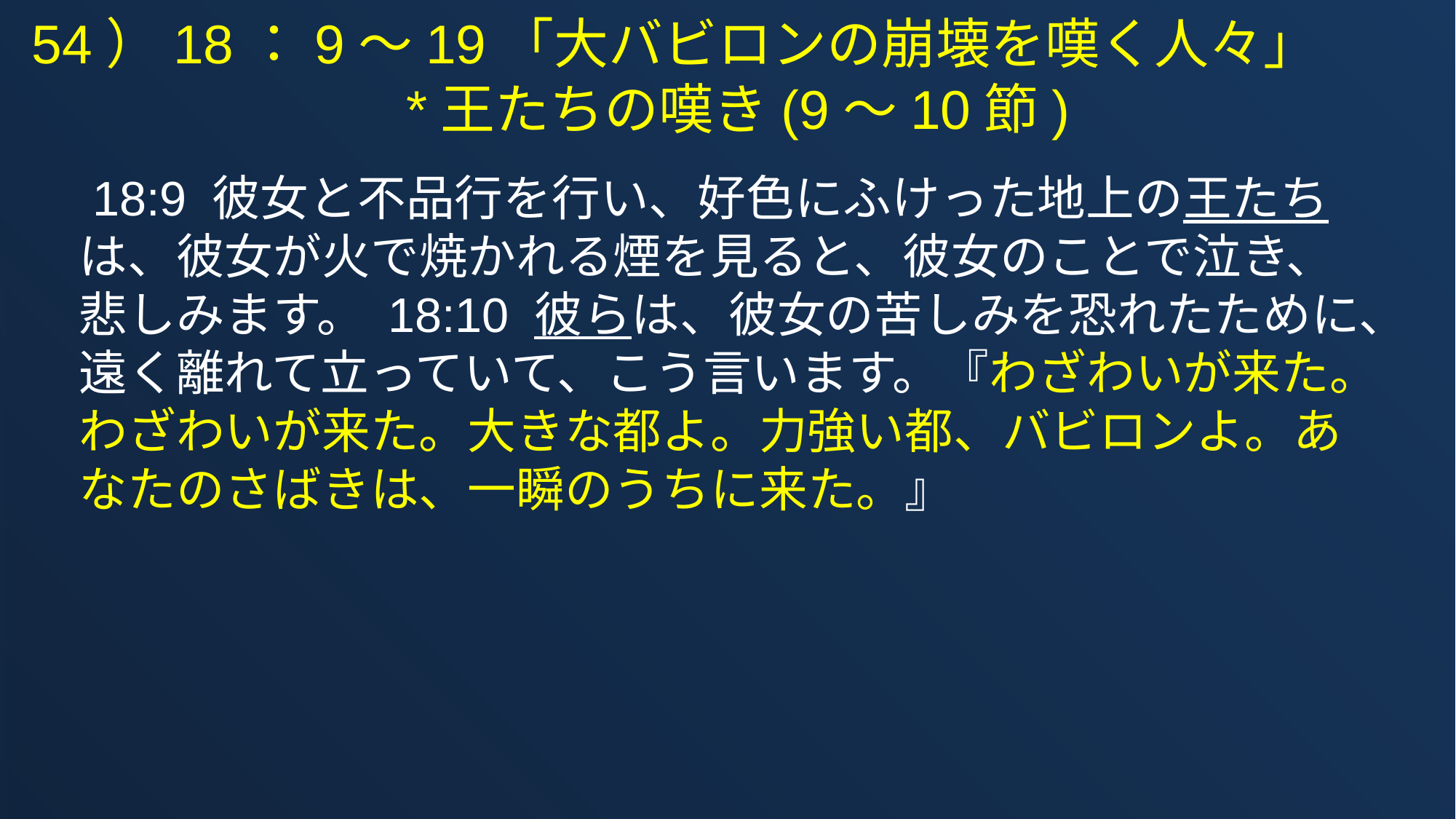

54）18：9～19「大バビロンの崩壊を嘆く人々」
*王たちの嘆き(9～10節)
 18:9 彼女と不品行を行い、好色にふけった地上の王たちは、彼女が火で焼かれる煙を見ると、彼女のことで泣き、悲しみます。 18:10 彼らは、彼女の苦しみを恐れたために、遠く離れて立っていて、こう言います。『わざわいが来た。わざわいが来た。大きな都よ。力強い都、バビロンよ。あなたのさばきは、一瞬のうちに来た。』